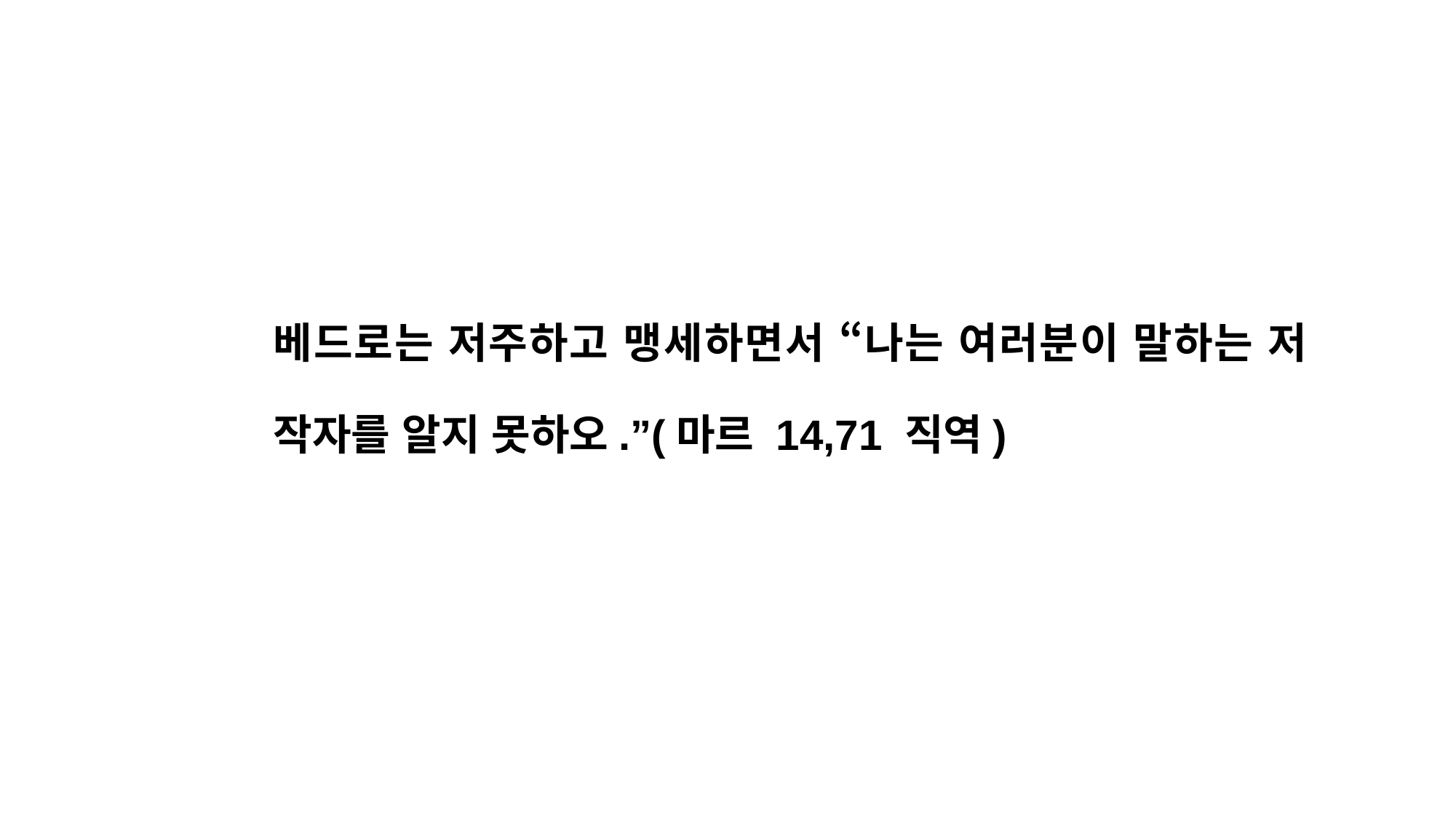

베드로는 저주하고 맹세하면서 “나는 여러분이 말하는 저 작자를 알지 못하오.”(마르 14,71 직역)